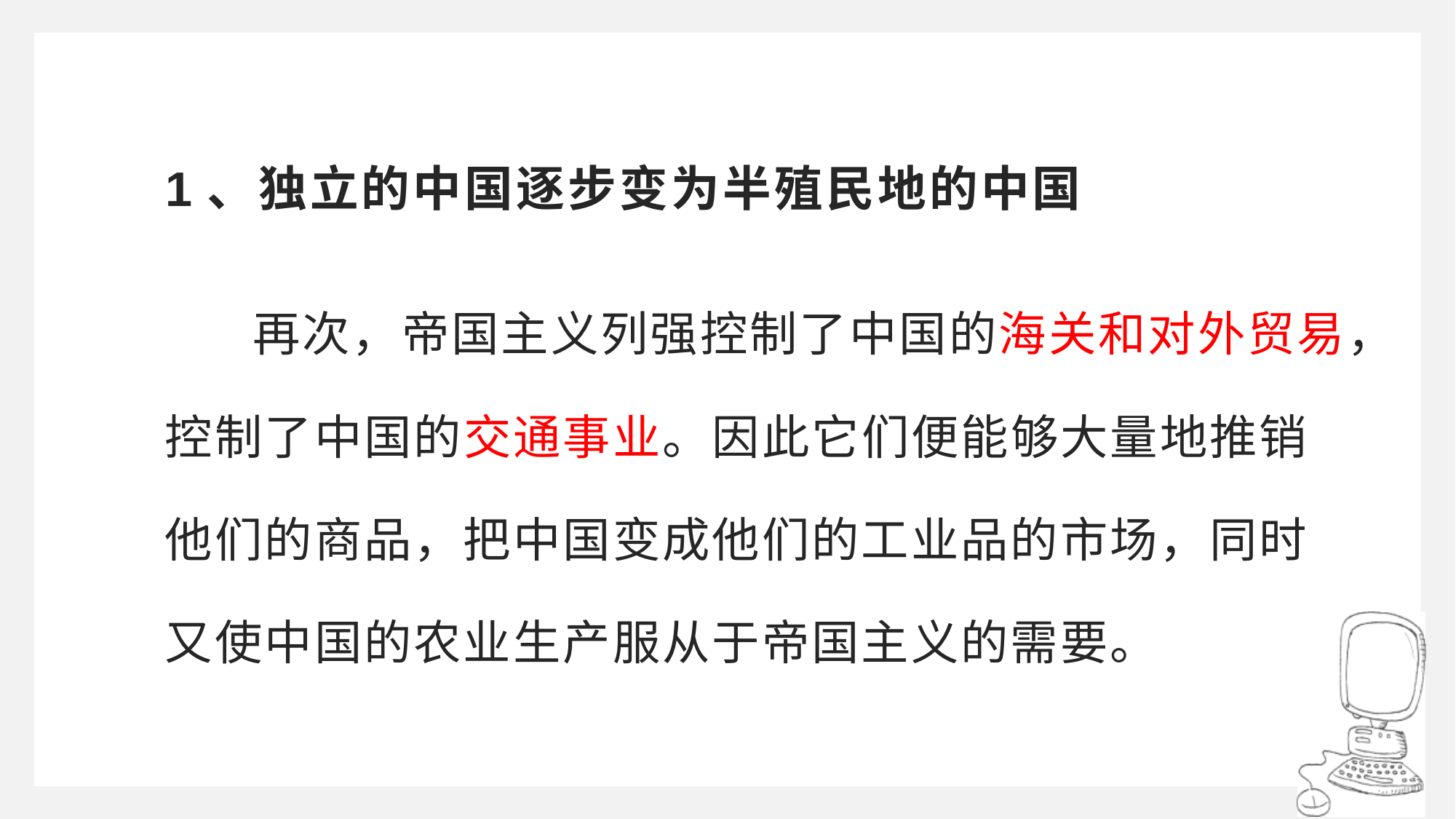

# 1、独立的中国逐步变为半殖民地的中国
        再次，帝国主义列强控制了中国的海关和对外贸易，控制了中国的交通事业。因此它们便能够大量地推销他们的商品，把中国变成他们的工业品的市场，同时又使中国的农业生产服从于帝国主义的需要。